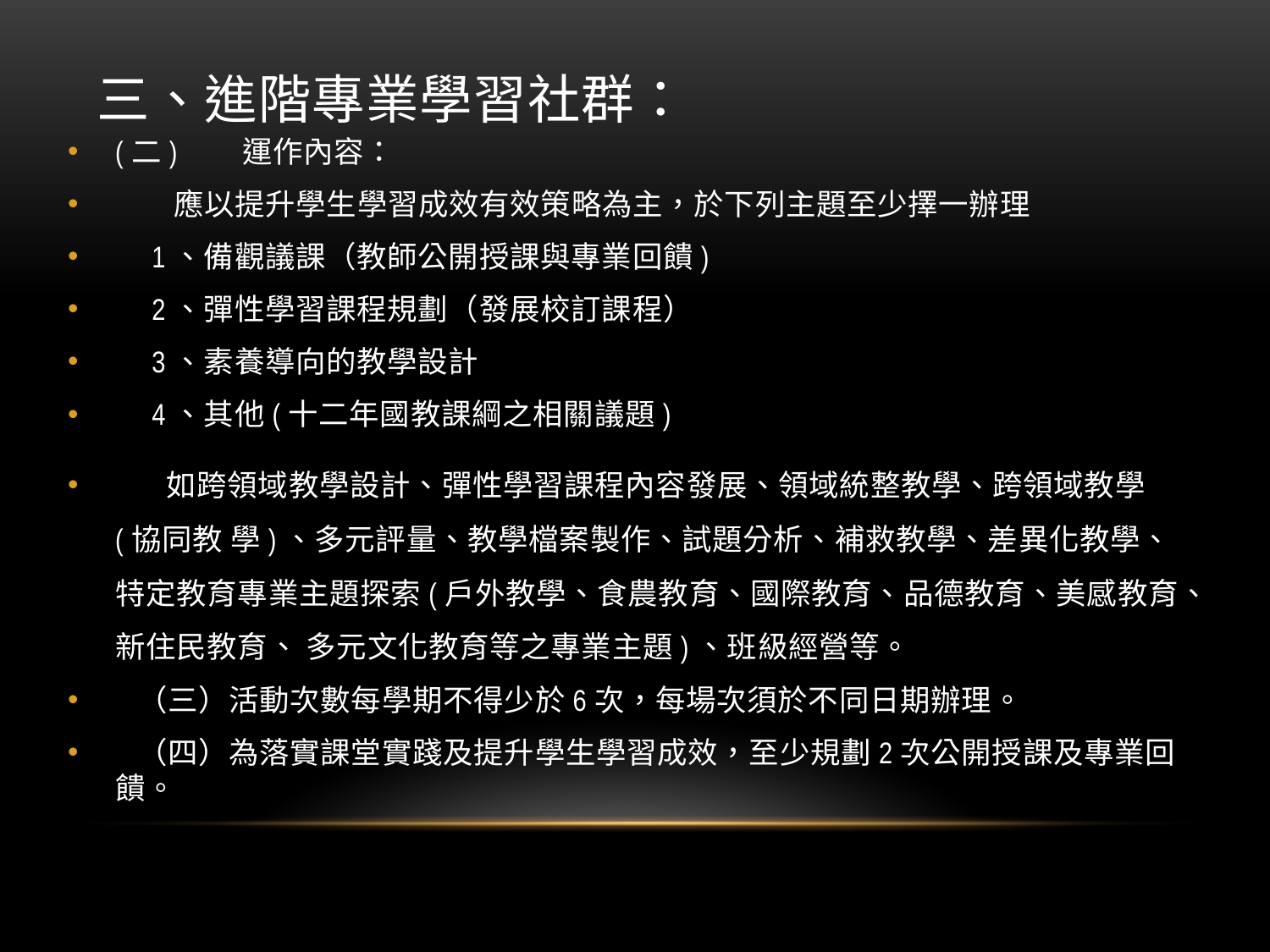

# 三、進階專業學習社群：
(二)	運作內容：
       應以提升學生學習成效有效策略為主，於下列主題至少擇一辦理
     1、備觀議課（教師公開授課與專業回饋)
     2、彈性學習課程規劃（發展校訂課程）
     3、素養導向的教學設計
     4、其他(十二年國教課綱之相關議題)
      如跨領域教學設計、彈性學習課程內容發展、領域統整教學、跨領域教學 (協同教 學)、多元評量、教學檔案製作、試題分析、補救教學、差異化教學、特定教育專業主題探索(戶外教學、食農教育、國際教育、品德教育、美感教育、新住民教育、 多元文化教育等之專業主題)、班級經營等。
  （三）活動次數每學期不得少於6次，每場次須於不同日期辦理。
  （四）為落實課堂實踐及提升學生學習成效，至少規劃2次公開授課及專業回饋。